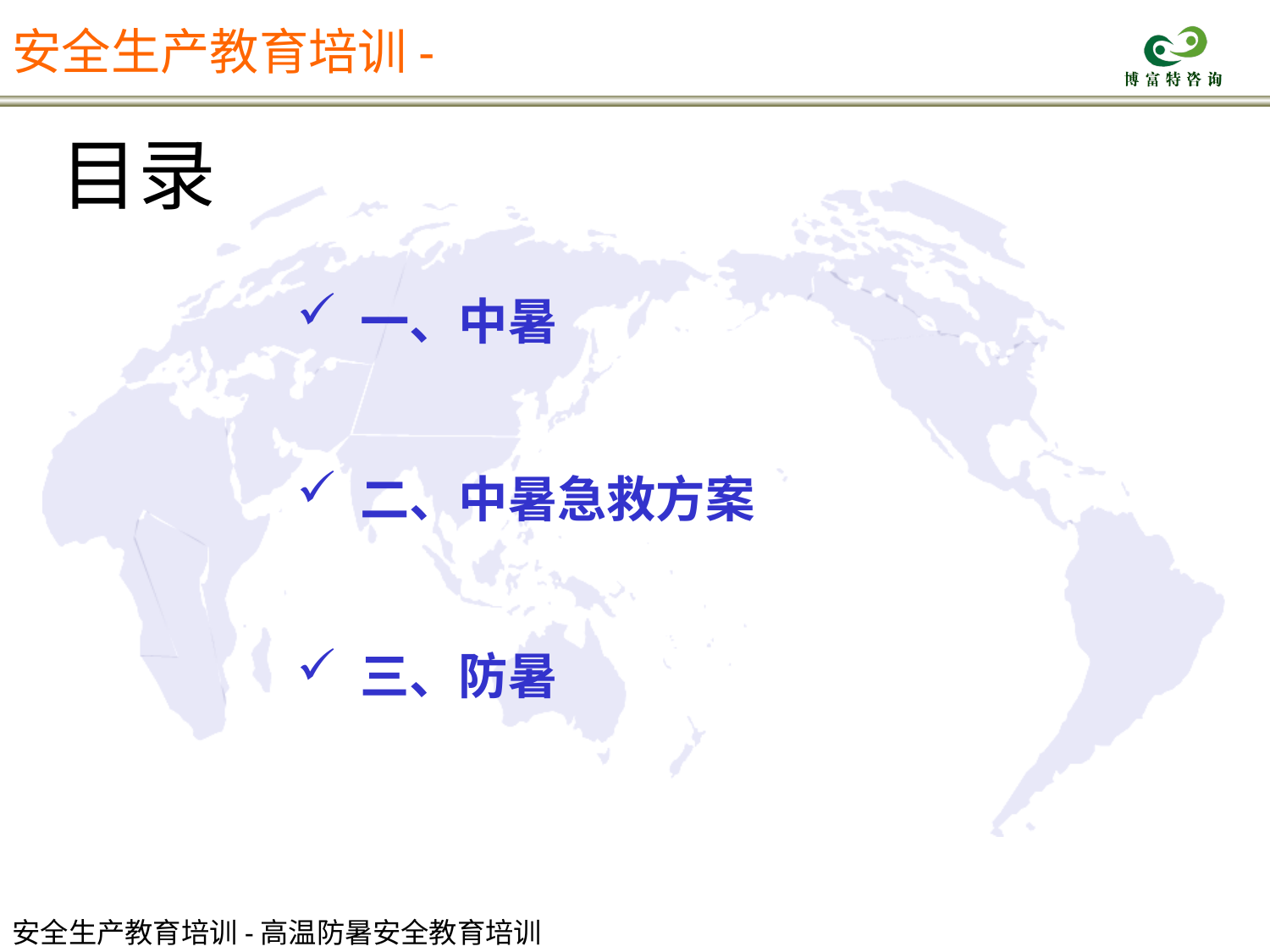

安全生产教育培训-
# 目录
一、中暑

二、中暑急救方案

三、防暑

3
安全生产教育培训-高温防暑安全教育培训